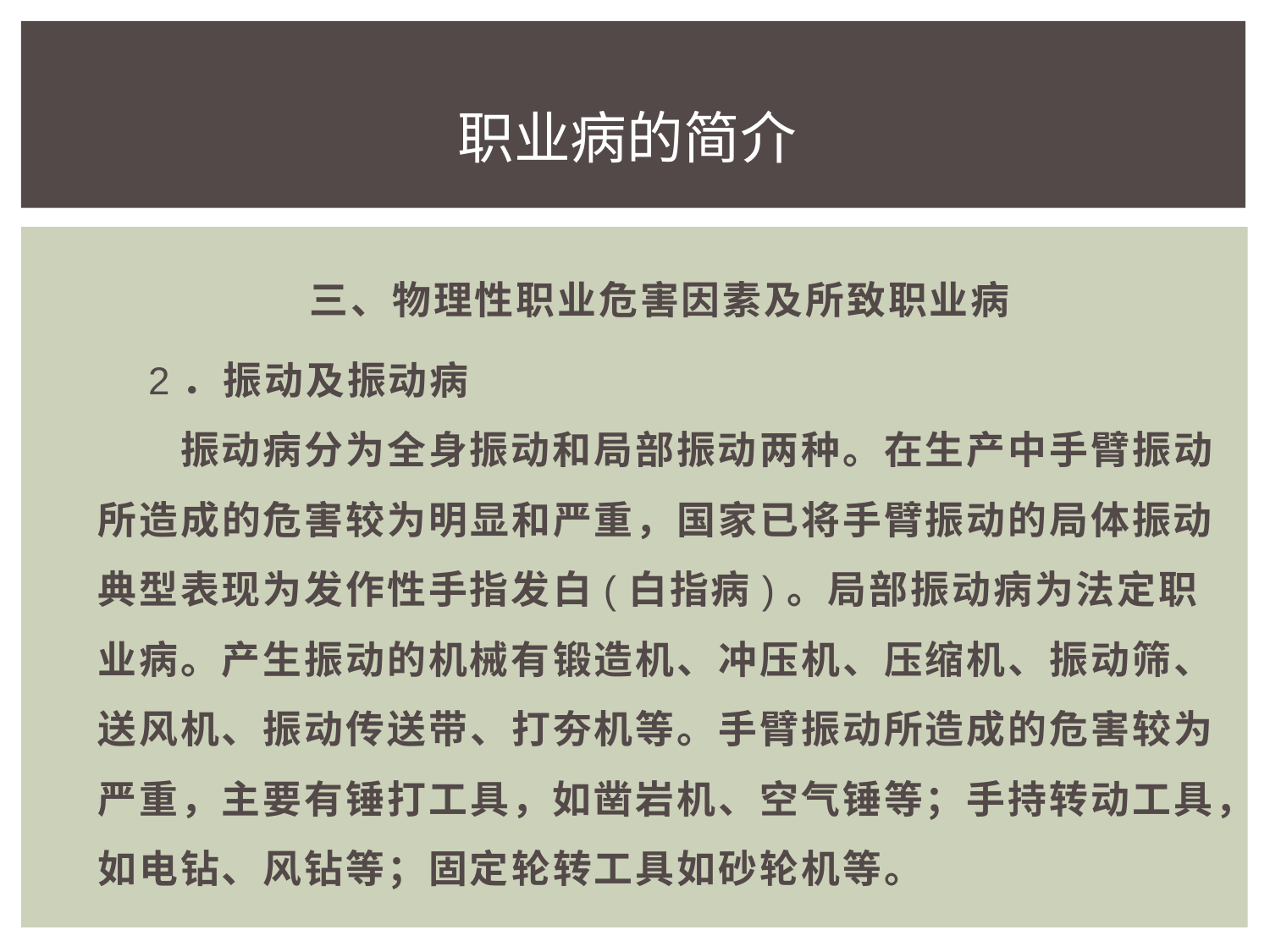

职业病的简介
三、物理性职业危害因素及所致职业病
　2．振动及振动病
　　振动病分为全身振动和局部振动两种。在生产中手臂振动所造成的危害较为明显和严重，国家已将手臂振动的局体振动典型表现为发作性手指发白(白指病)。局部振动病为法定职业病。产生振动的机械有锻造机、冲压机、压缩机、振动筛、送风机、振动传送带、打夯机等。手臂振动所造成的危害较为严重，主要有锤打工具，如凿岩机、空气锤等；手持转动工具，如电钻、风钻等；固定轮转工具如砂轮机等。